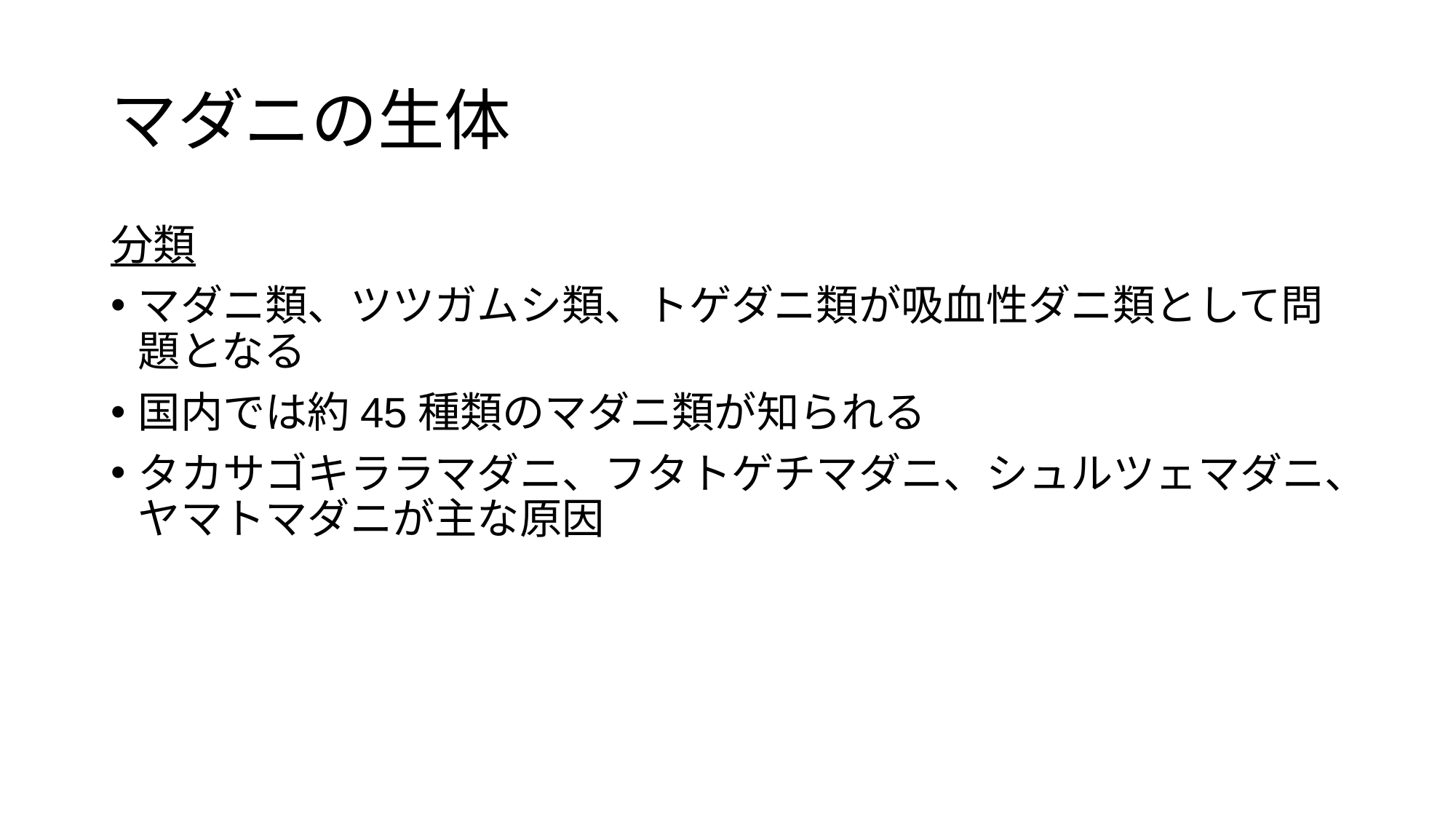

# マダニの生体
分類
マダニ類、ツツガムシ類、トゲダニ類が吸血性ダニ類として問題となる
国内では約45種類のマダニ類が知られる
タカサゴキララマダニ、フタトゲチマダニ、シュルツェマダニ、ヤマトマダニが主な原因